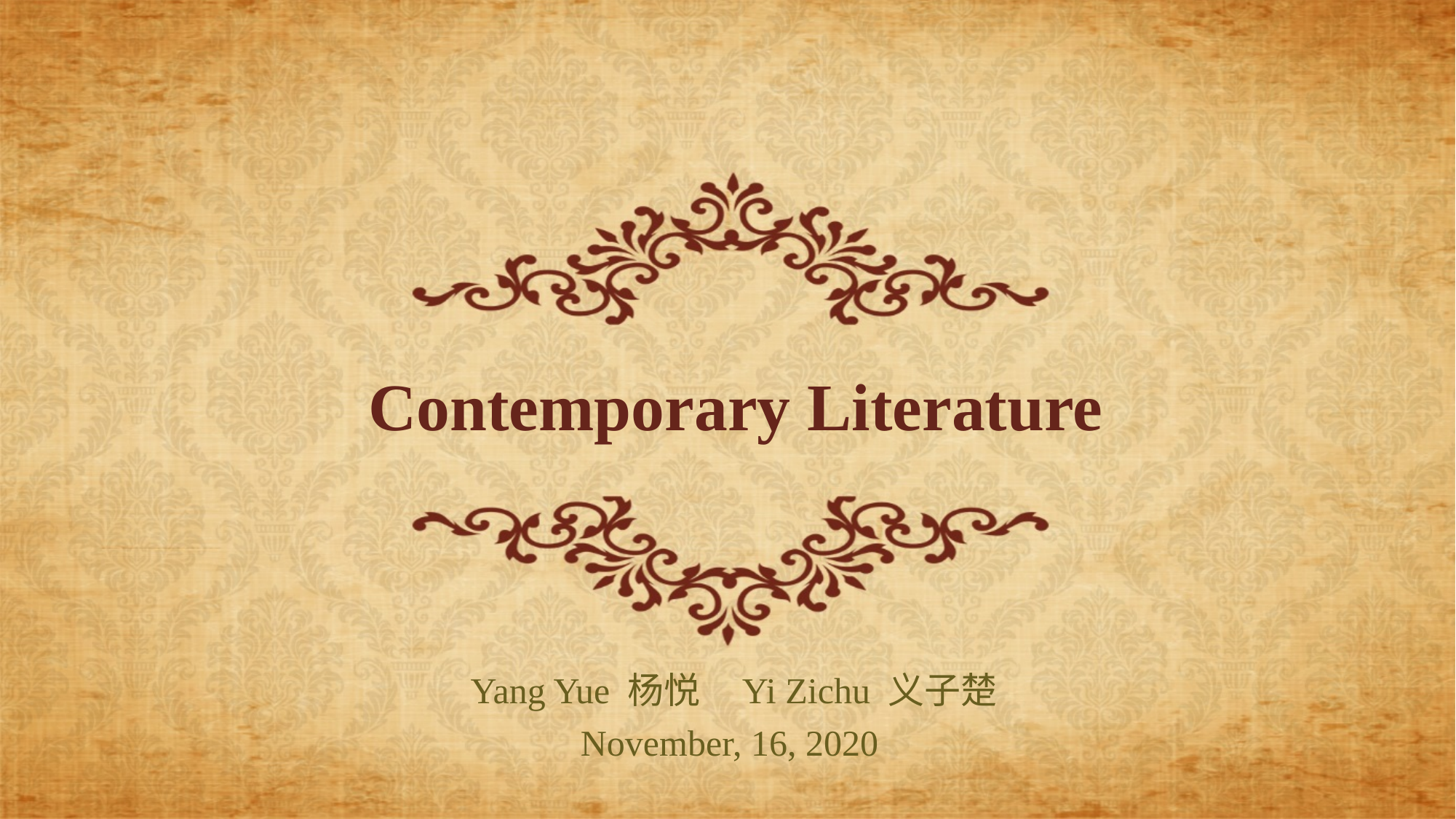

# Contemporary Literature
 Yang Yue 杨悦    Yi Zichu 义子楚
November, 16, 2020